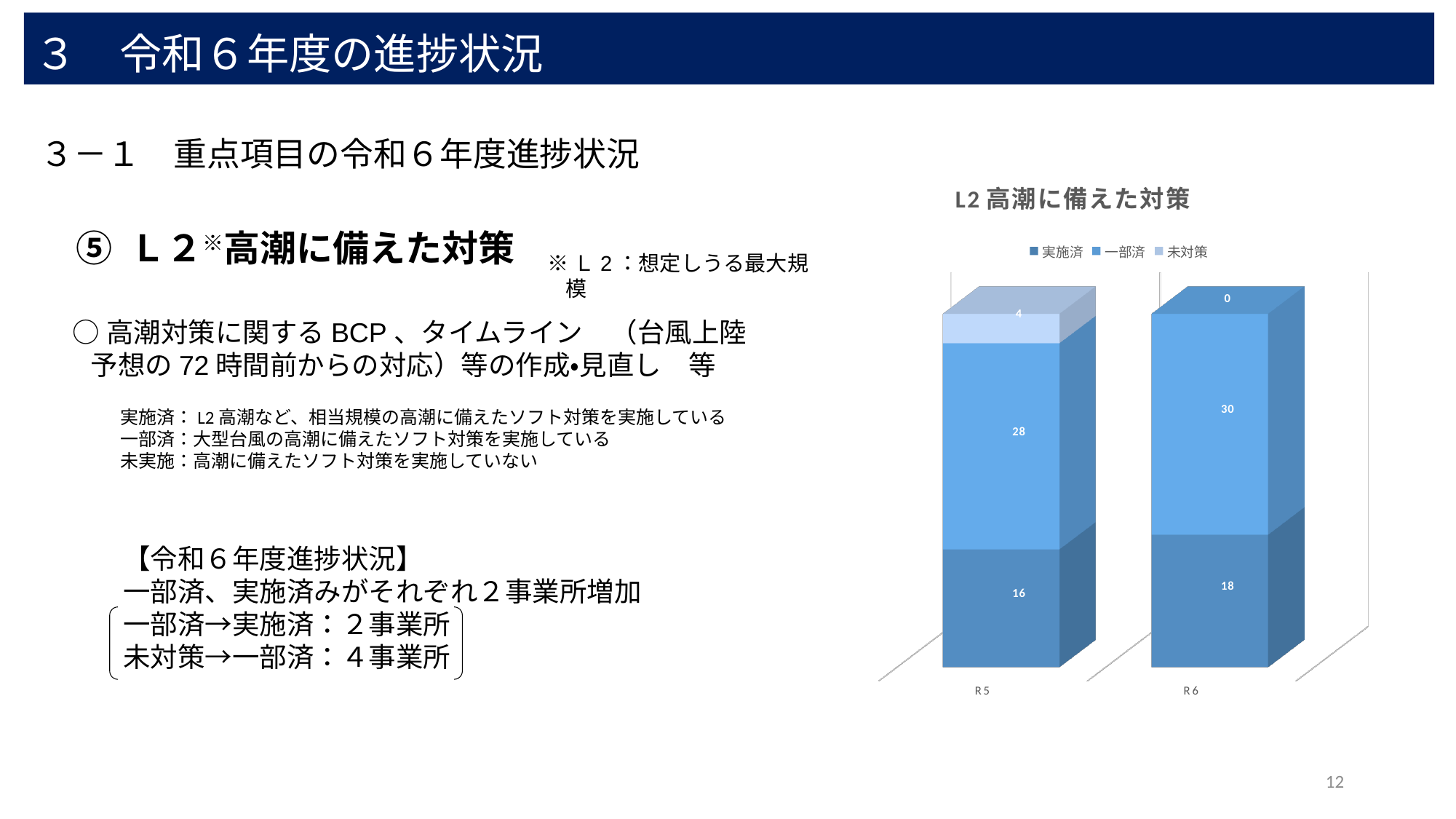

３　令和６年度の進捗状況
３－１　重点項目の令和６年度進捗状況

[unsupported chart]

# ⑤ Ｌ２※高潮に備えた対策
※Ｌ2：想定しうる最大規模
○高潮対策に関するBCP、タイムライン　（台風上陸予想の72時間前からの対応）等の作成・見直し　等
実施済：L2高潮など、相当規模の高潮に備えたソフト対策を実施している
一部済：大型台風の高潮に備えたソフト対策を実施している
未実施：高潮に備えたソフト対策を実施していない
【令和６年度進捗状況】
一部済、実施済みがそれぞれ２事業所増加
一部済→実施済：２事業所
未対策→一部済：４事業所

12